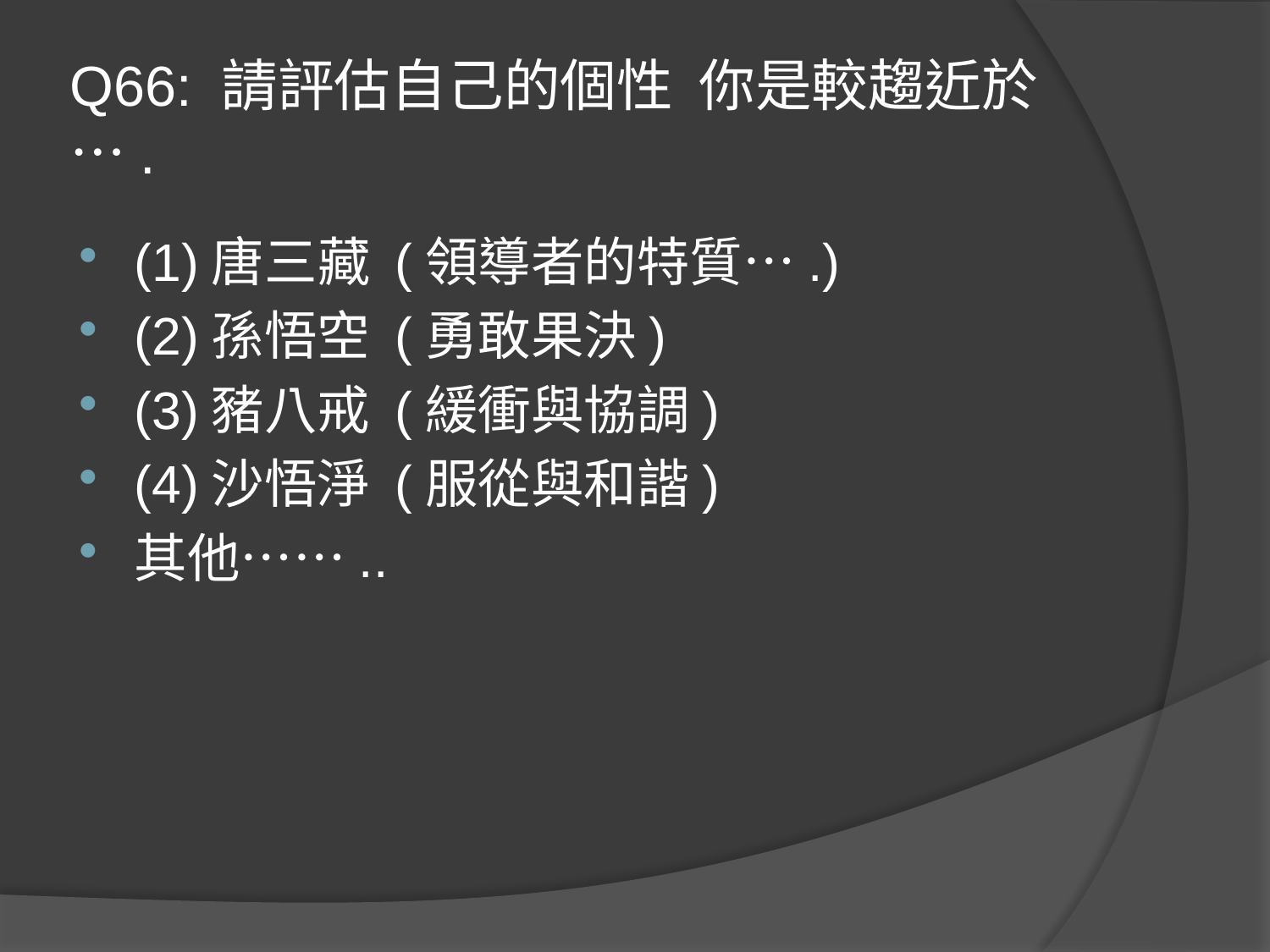

# Q66: 請評估自己的個性  你是較趨近於….
(1)唐三藏 (領導者的特質….)
(2)孫悟空 (勇敢果決)
(3)豬八戒 (緩衝與協調)
(4)沙悟淨 (服從與和諧)
其他……..